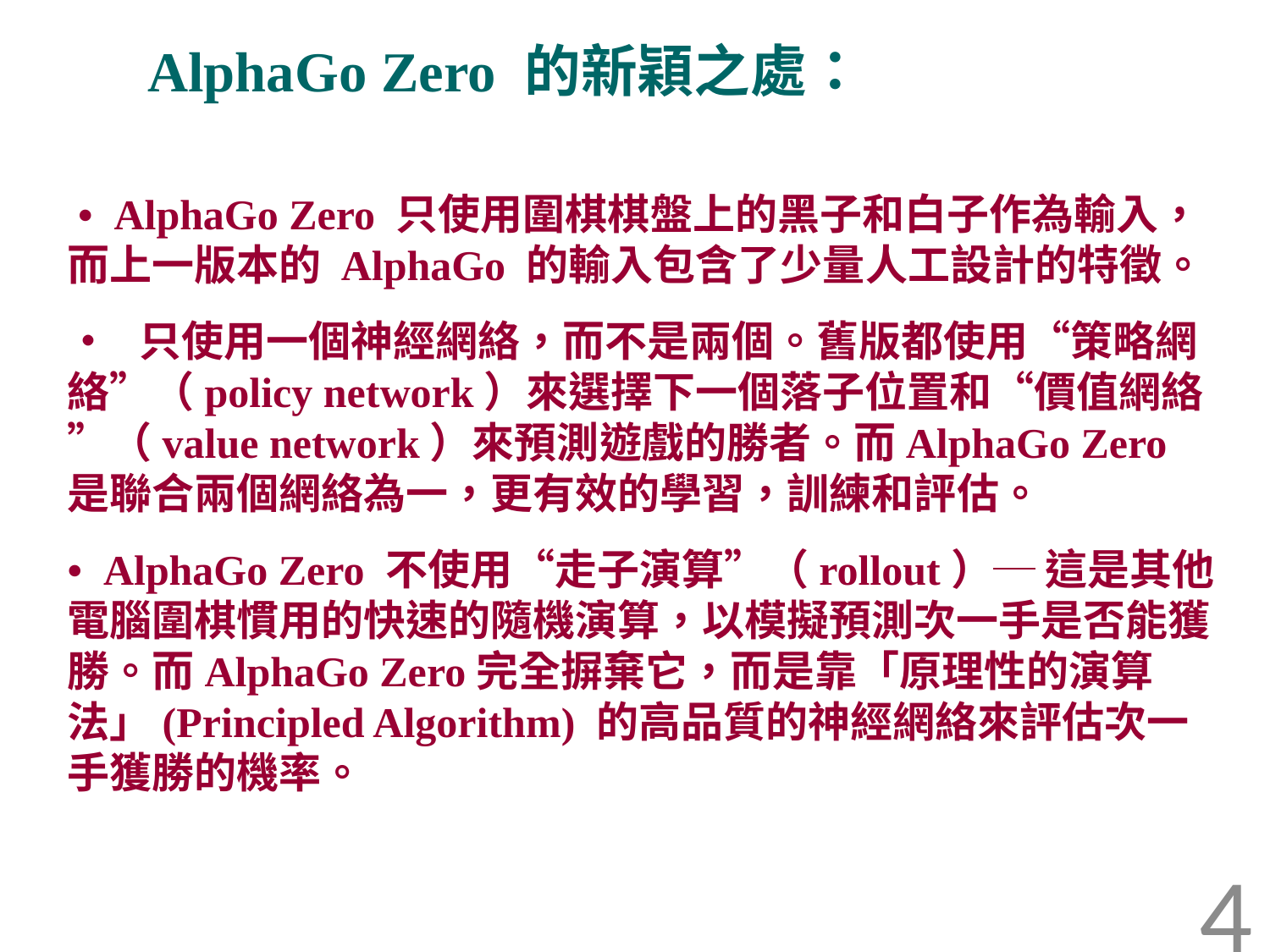

AlphaGo Zero 的新穎之處：

 •  AlphaGo Zero 只使用圍棋棋盤上的黑子和白子作為輸入，而上一版本的 AlphaGo 的輸入包含了少量人工設計的特徵。

•  只使用一個神經網絡，而不是兩個。舊版都使用“策略網絡”（policy network）來選擇下一個落子位置和“價值網絡”（value network）來預測遊戲的勝者。而AlphaGo Zero 是聯合兩個網絡為一，更有效的學習，訓練和評估。

•  AlphaGo Zero 不使用“走子演算”（rollout）─ 這是其他電腦圍棋慣用的快速的隨機演算，以模擬預測次一手是否能獲勝。而AlphaGo Zero完全摒棄它，而是靠「原理性的演算法」(Principled Algorithm) 的高品質的神經網絡來評估次一手獲勝的機率。
4